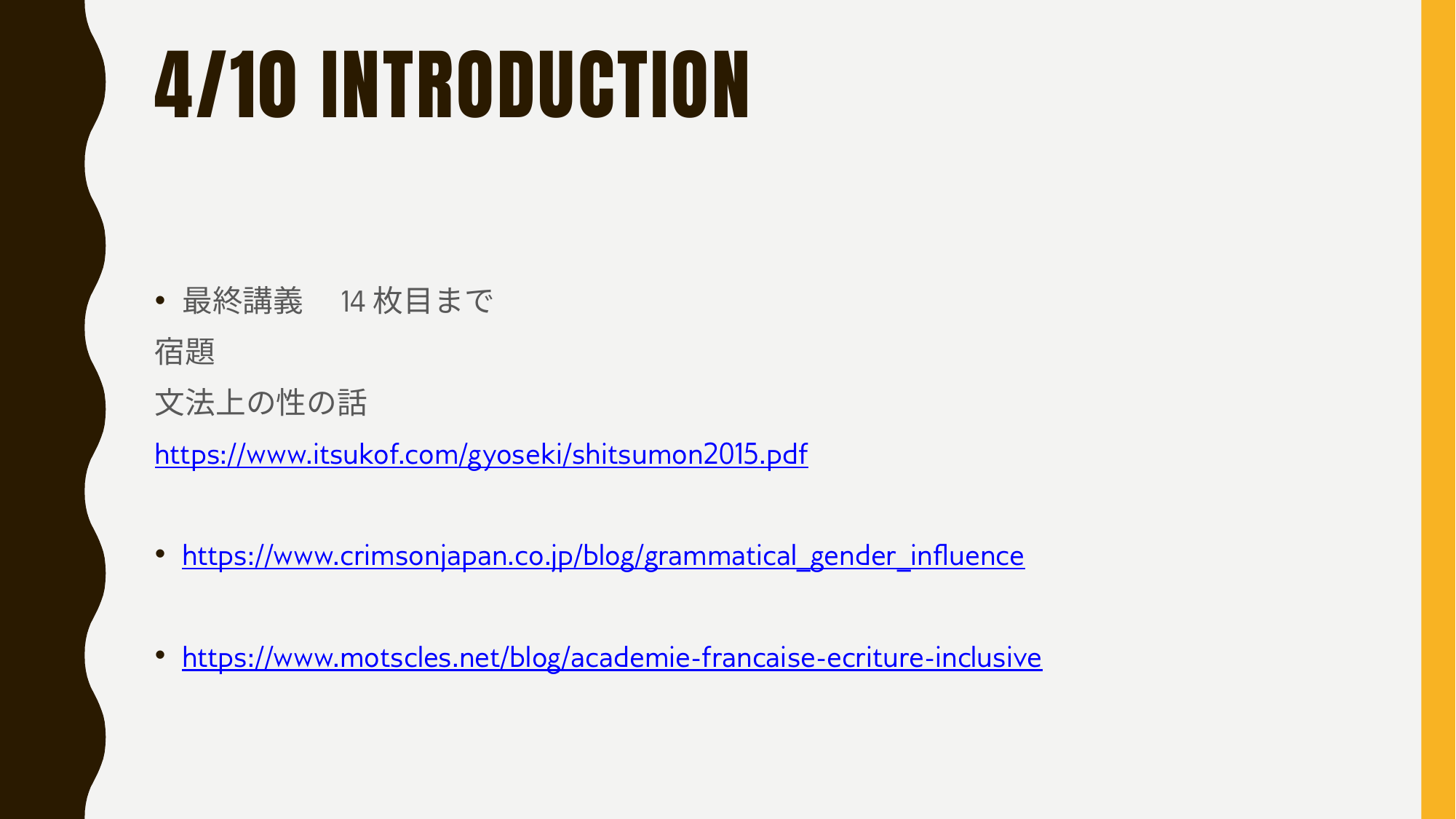

# 4/10 introduction
最終講義　14枚目まで
宿題
文法上の性の話
https://www.itsukof.com/gyoseki/shitsumon2015.pdf

https://www.crimsonjapan.co.jp/blog/grammatical_gender_influence

https://www.motscles.net/blog/academie-francaise-ecriture-inclusive